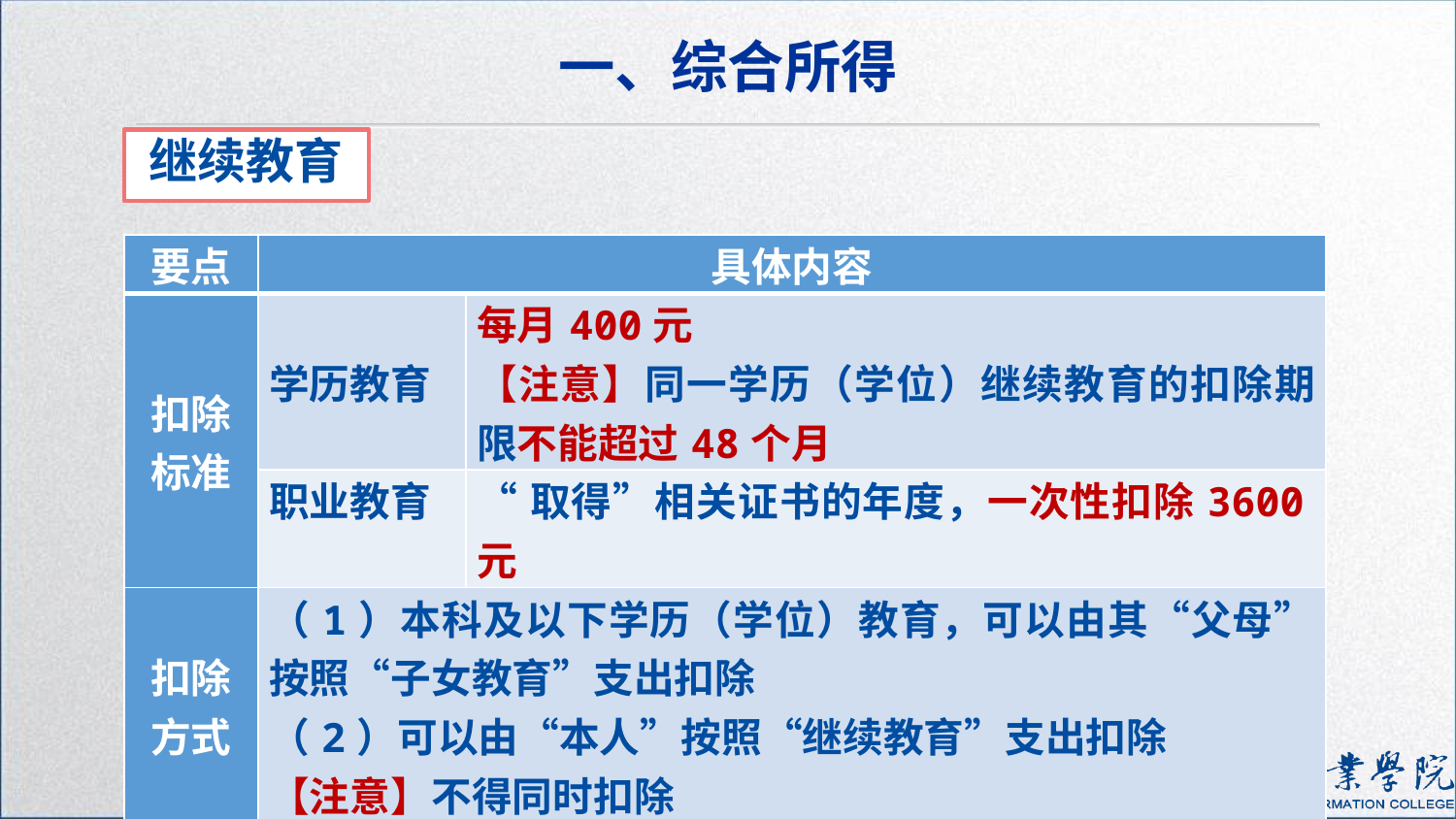

一、综合所得
继续教育
| 要点 | 具体内容 |  |
| --- | --- | --- |
| 扣除标准 | 学历教育 | 每月400元 【注意】同一学历（学位）继续教育的扣除期限不能超过48个月 |
|  | 职业教育 | “取得”相关证书的年度，一次性扣除3600元 |
| 扣除方式 | （1）本科及以下学历（学位）教育，可以由其“父母”按照“子女教育”支出扣除 （2）可以由“本人”按照“继续教育”支出扣除 【注意】不得同时扣除 |  |
88